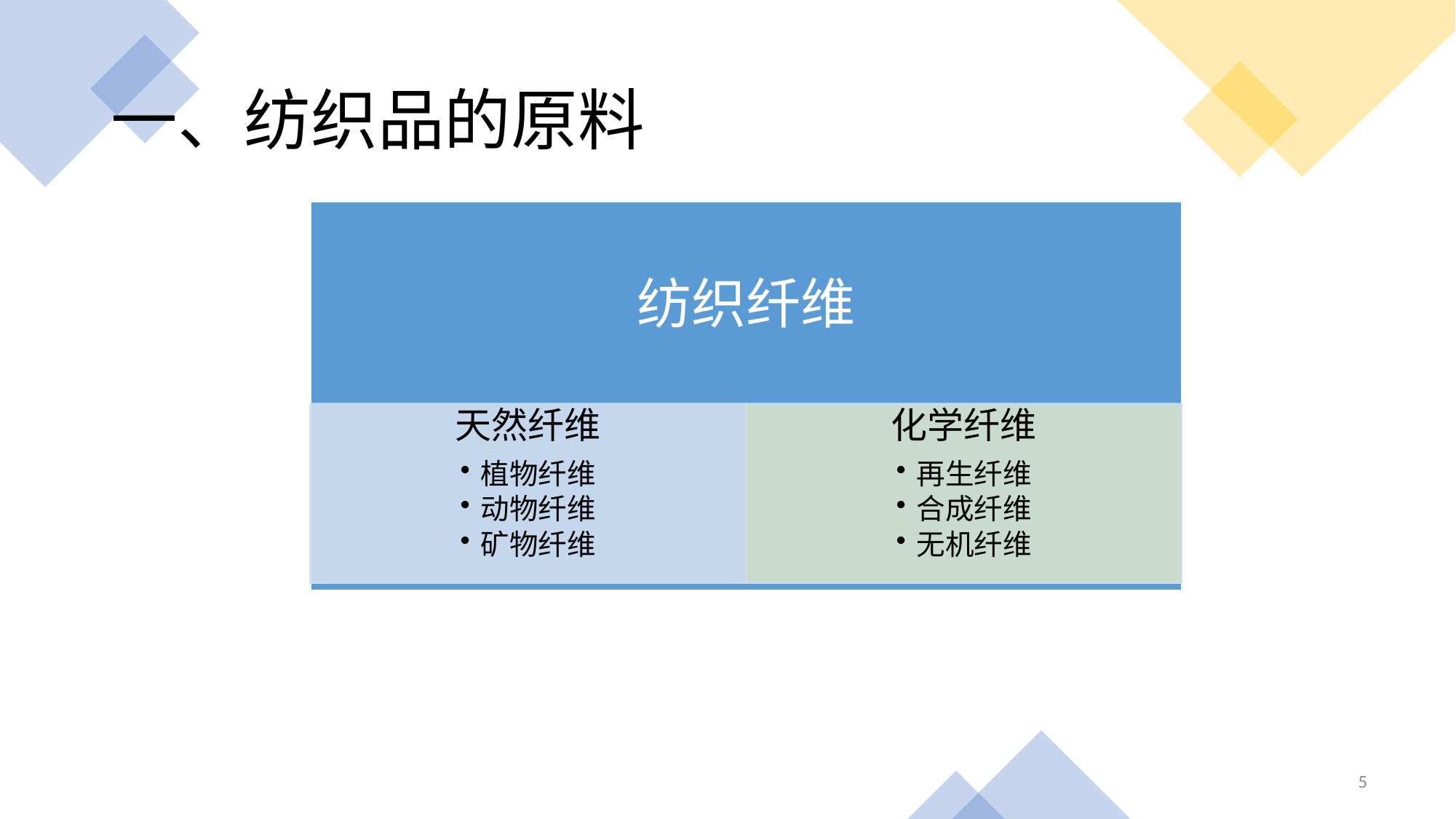

# 一、纺织品的原料

纺织纤维
天然纤维
植物纤维
动物纤维
矿物纤维
化学纤维
再生纤维
合成纤维
无机纤维

5